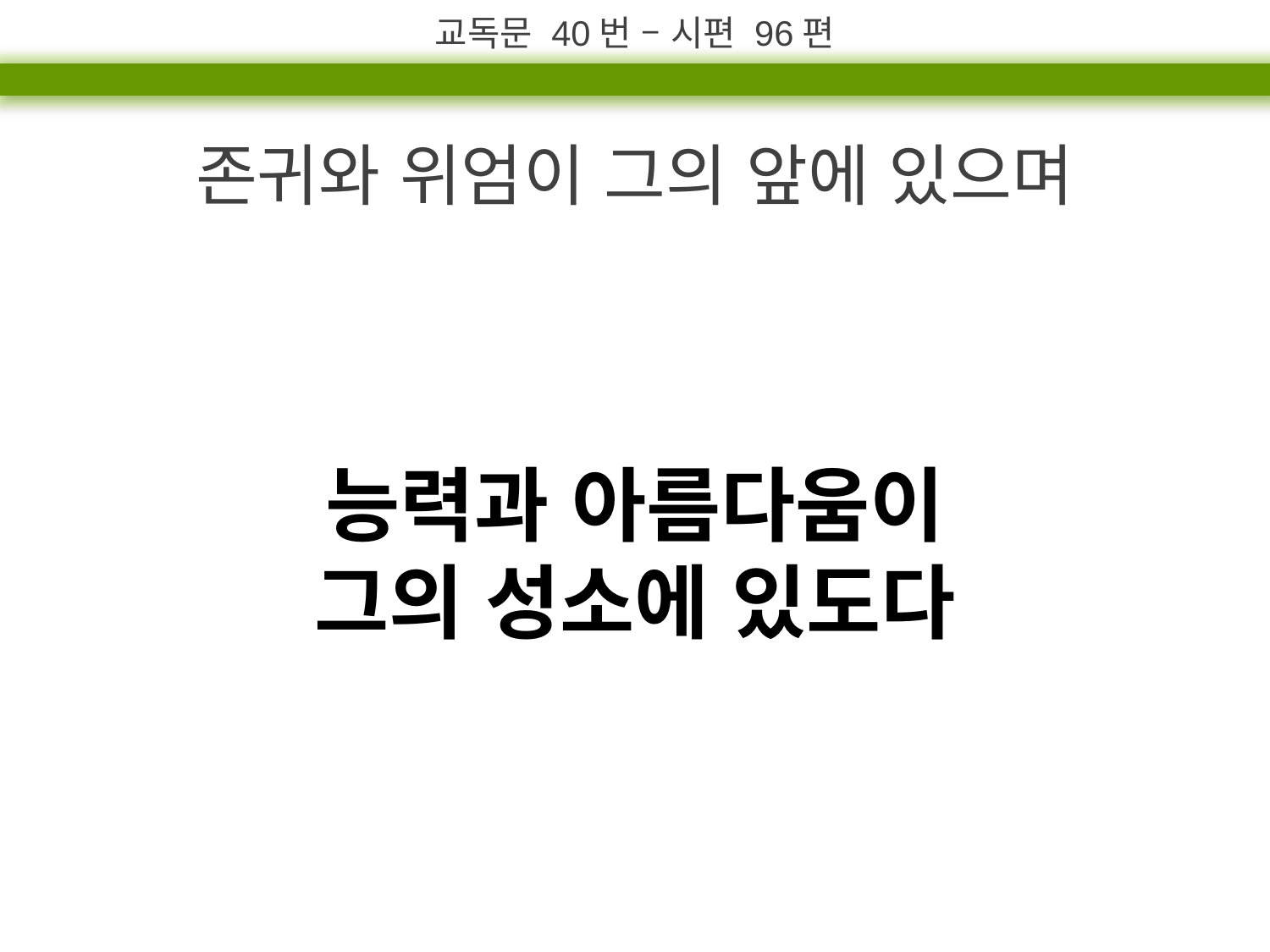

교독문 40번 – 시편 96편

존귀와 위엄이 그의 앞에 있으며
능력과 아름다움이
그의 성소에 있도다